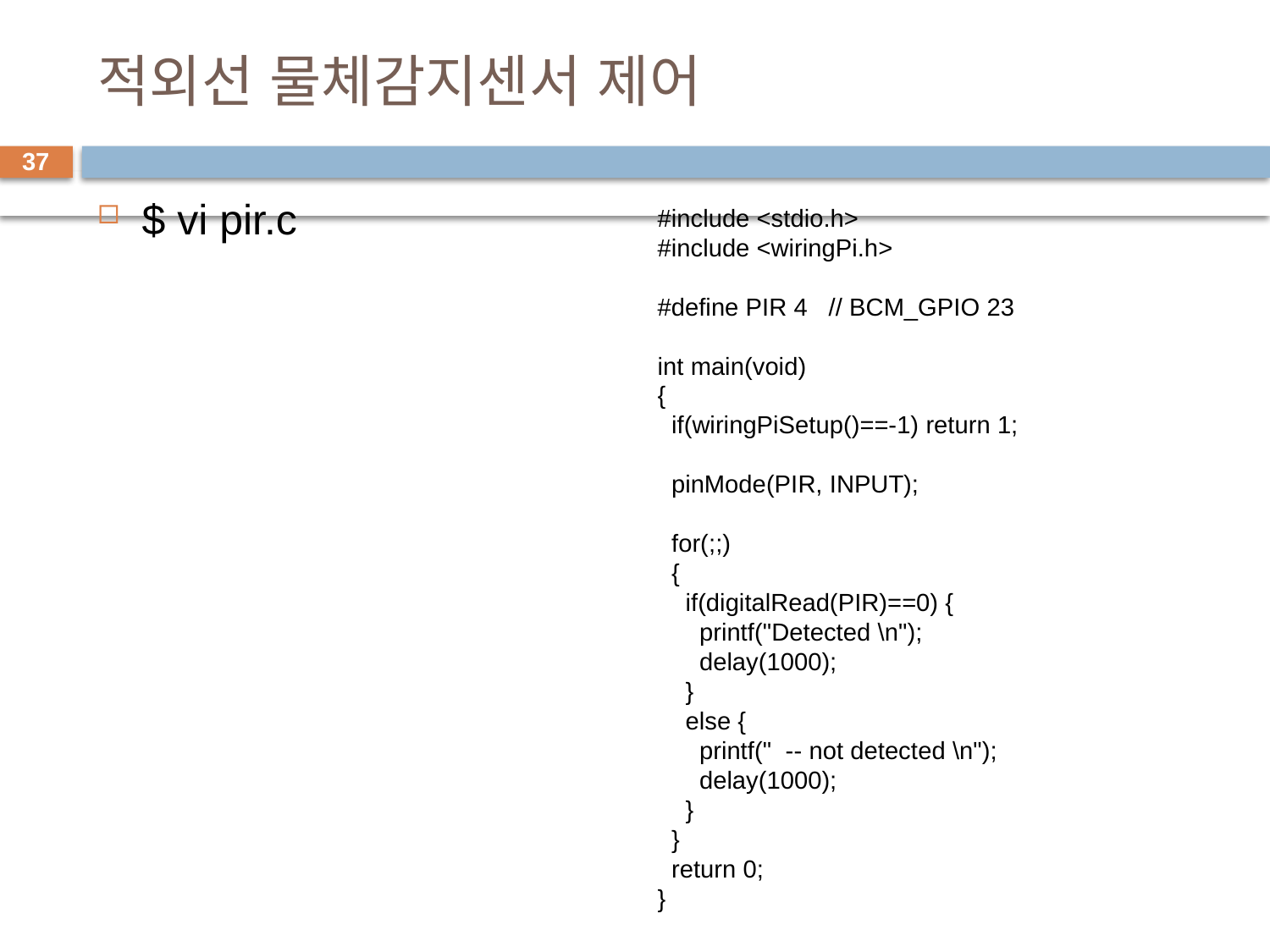

# 적외선 물체감지센서 제어
37
$ vi pir.c
#include <stdio.h>
#include <wiringPi.h>

#define PIR 4   // BCM_GPIO 23

int main(void)
{
  if(wiringPiSetup()==-1) return 1;

  pinMode(PIR, INPUT);

  for(;;)
  {
    if(digitalRead(PIR)==0) {
      printf("Detected \n");
      delay(1000);
    }
    else {
      printf("  -- not detected \n");
      delay(1000);
    }
  }
  return 0;
}